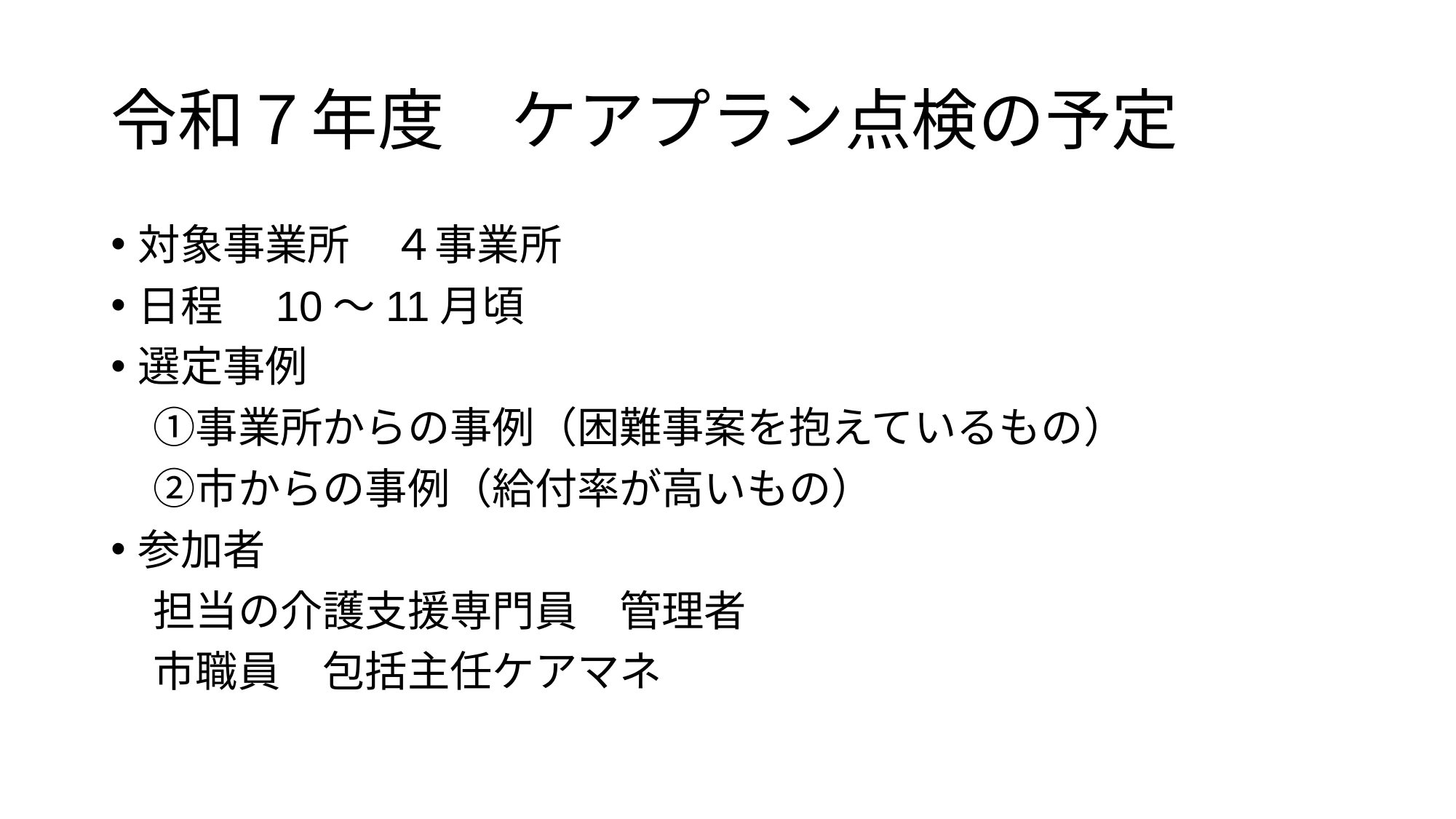

# 令和７年度　ケアプラン点検の予定
対象事業所　４事業所
日程　10～11月頃
選定事例
　①事業所からの事例（困難事案を抱えているもの）
　②市からの事例（給付率が高いもの）
参加者
　担当の介護支援専門員　管理者
　市職員　包括主任ケアマネ